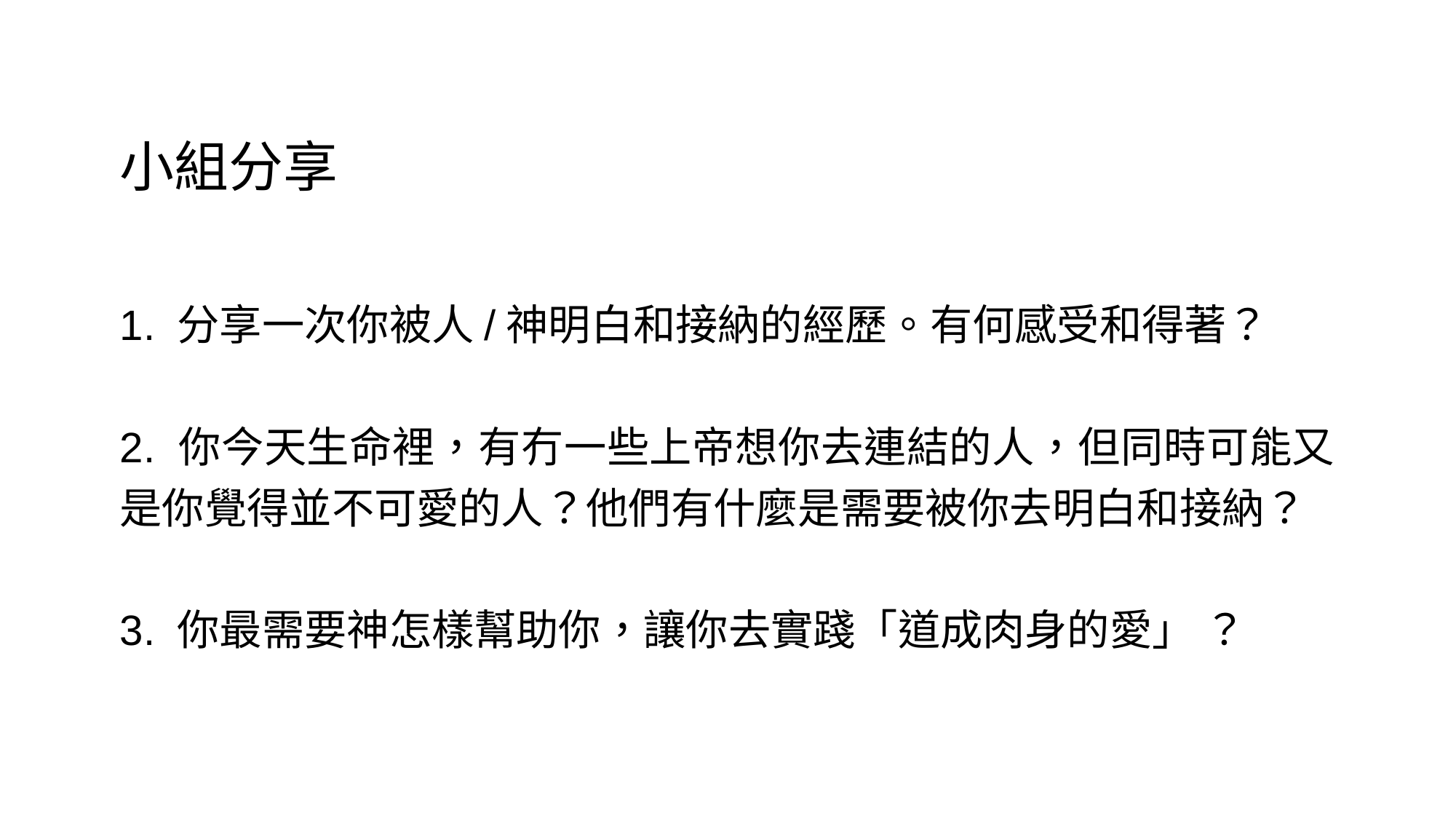

# 小組分享
1. 分享一次你被人/神明白和接納的經歷。有何感受和得著？

2. 你今天生命裡，有冇一些上帝想你去連結的人，但同時可能又是你覺得並不可愛的人？他們有什麼是需要被你去明白和接納？

3. 你最需要神怎樣幫助你，讓你去實踐「道成肉身的愛」 ？